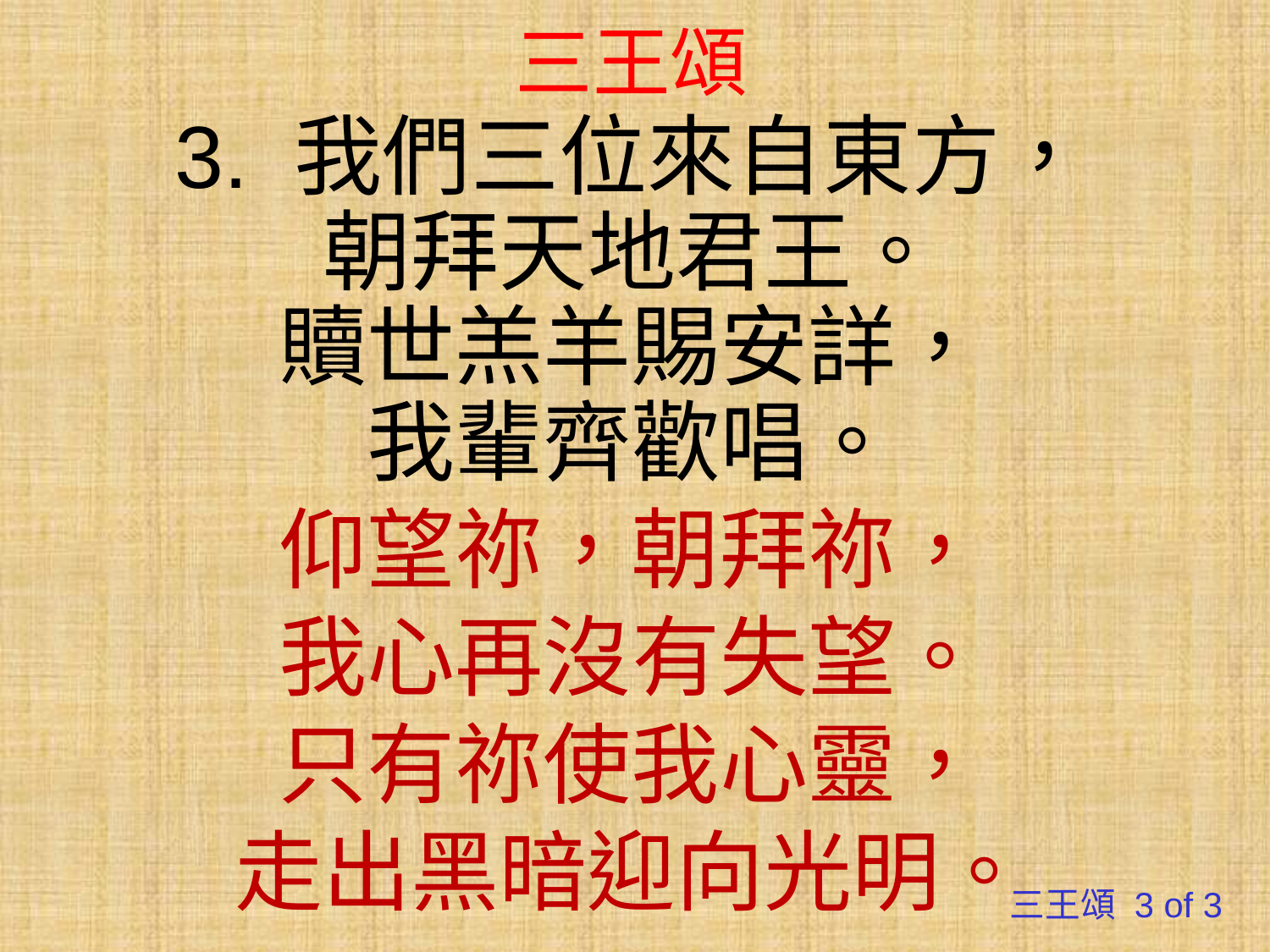

# 三王頌
3. 我們三位來自東方，
朝拜天地君王。
贖世羔羊賜安詳，
我輩齊歡唱。
仰望祢，朝拜祢，
我心再沒有失望。
只有祢使我心靈，
走出黑暗迎向光明。

三王頌 3 of 3